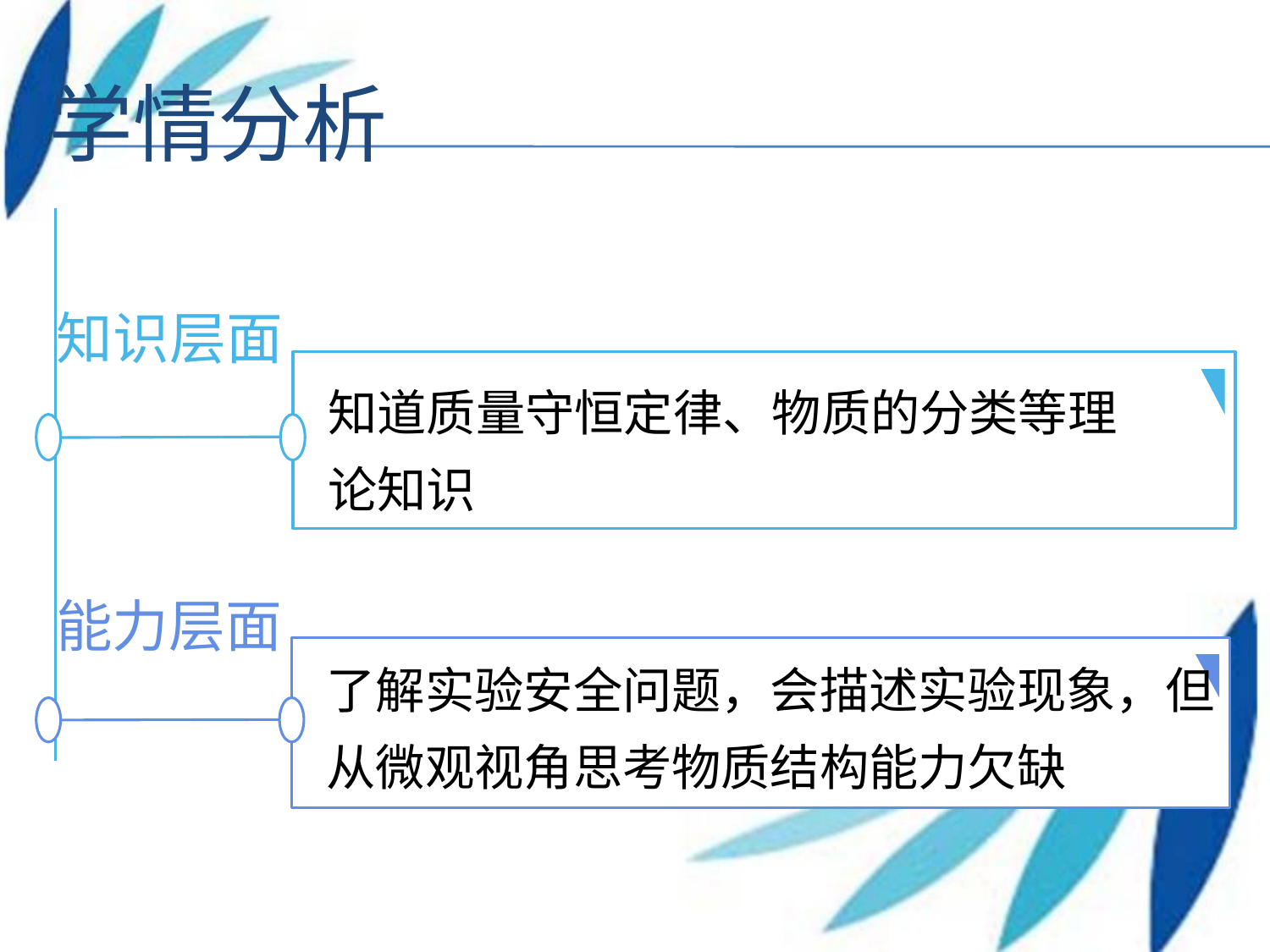

# 学情分析
知识层面

知道质量守恒定律、物质的分类等理论知识

能力层面
了解实验安全问题，会描述实验现象，但从微观视角思考物质结构能力欠缺